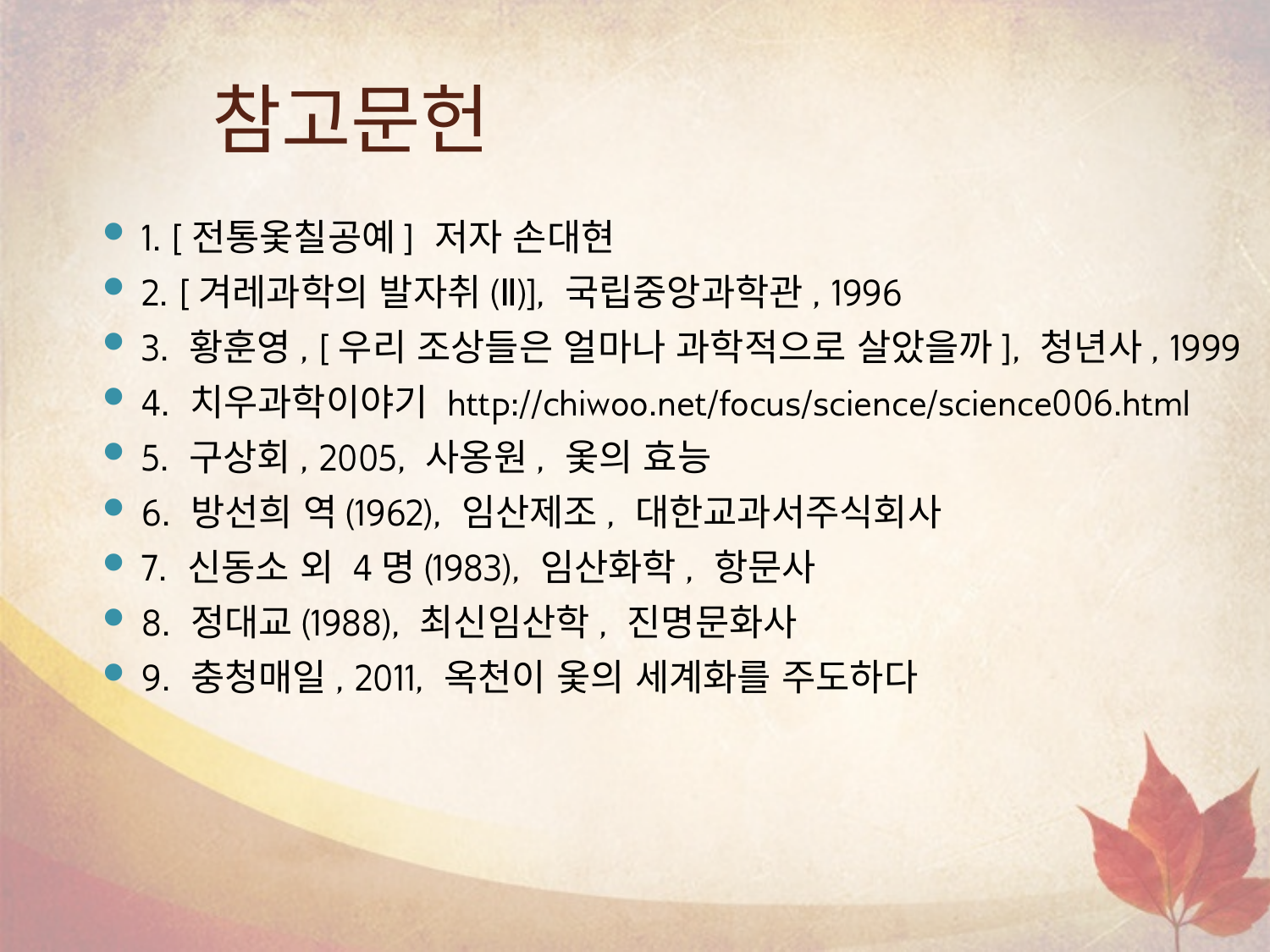

# 참고문헌
1. [전통옻칠공예] 저자 손대현
2. [겨레과학의 발자취(Ⅱ)], 국립중앙과학관, 1996
3. 황훈영, [우리 조상들은 얼마나 과학적으로 살았을까], 청년사, 1999
4. 치우과학이야기 http://chiwoo.net/focus/science/science006.html
5. 구상회, 2005, 사옹원, 옻의 효능
6. 방선희 역(1962), 임산제조, 대한교과서주식회사
7. 신동소 외 4명(1983), 임산화학, 항문사
8. 정대교(1988), 최신임산학, 진명문화사
9. 충청매일, 2011, 옥천이 옻의 세계화를 주도하다